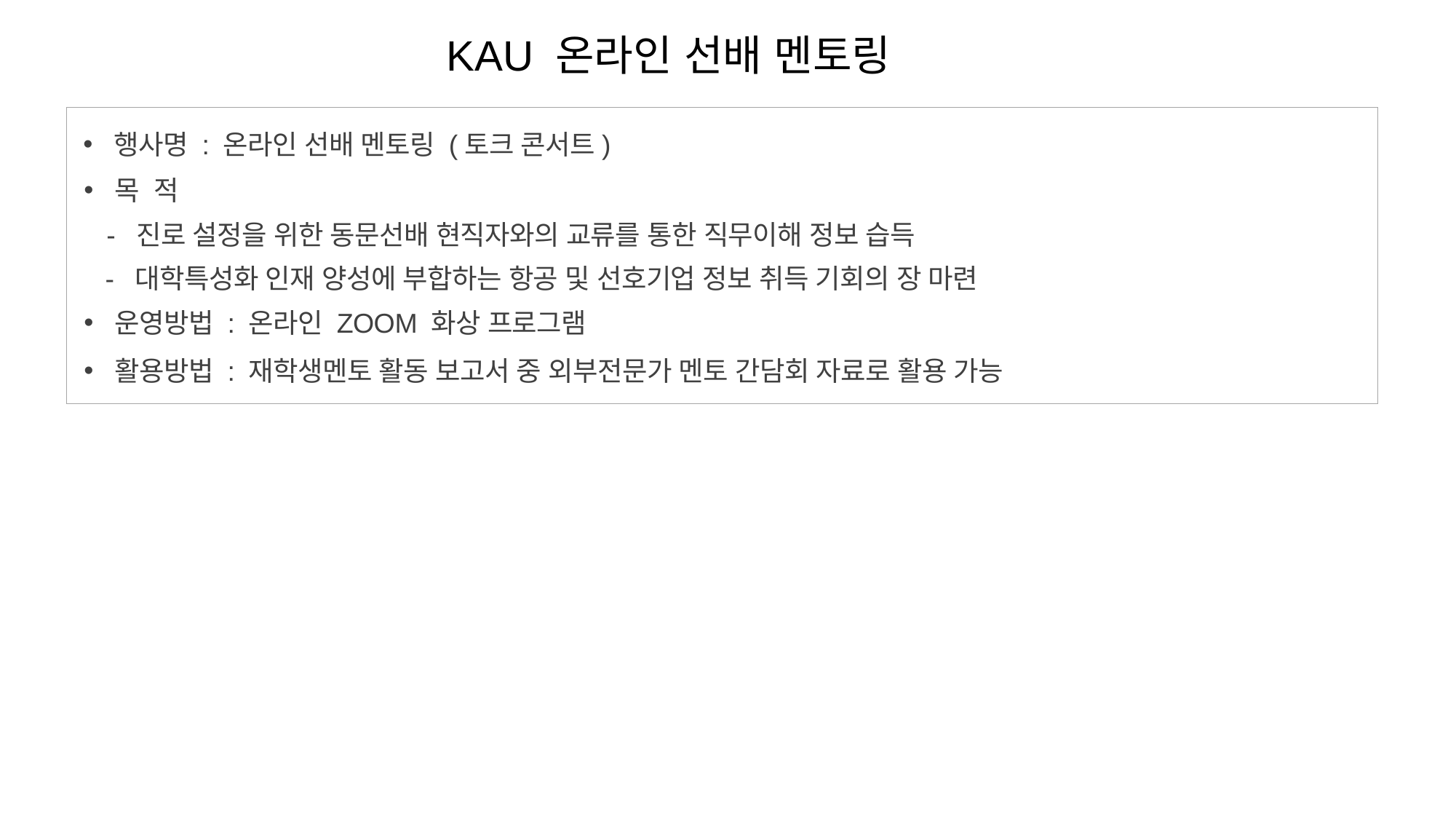

KAU 온라인 선배 멘토링

 행사명 : 온라인 선배 멘토링 (토크 콘서트)
 목  적
   -  진로 설정을 위한 동문선배 현직자와의 교류를 통한 직무이해 정보 습득
   -  대학특성화 인재 양성에 부합하는 항공 및 선호기업 정보 취득 기회의 장 마련
 운영방법 : 온라인 ZOOM 화상 프로그램
 활용방법 : 재학생멘토 활동 보고서 중 외부전문가 멘토 간담회 자료로 활용 가능